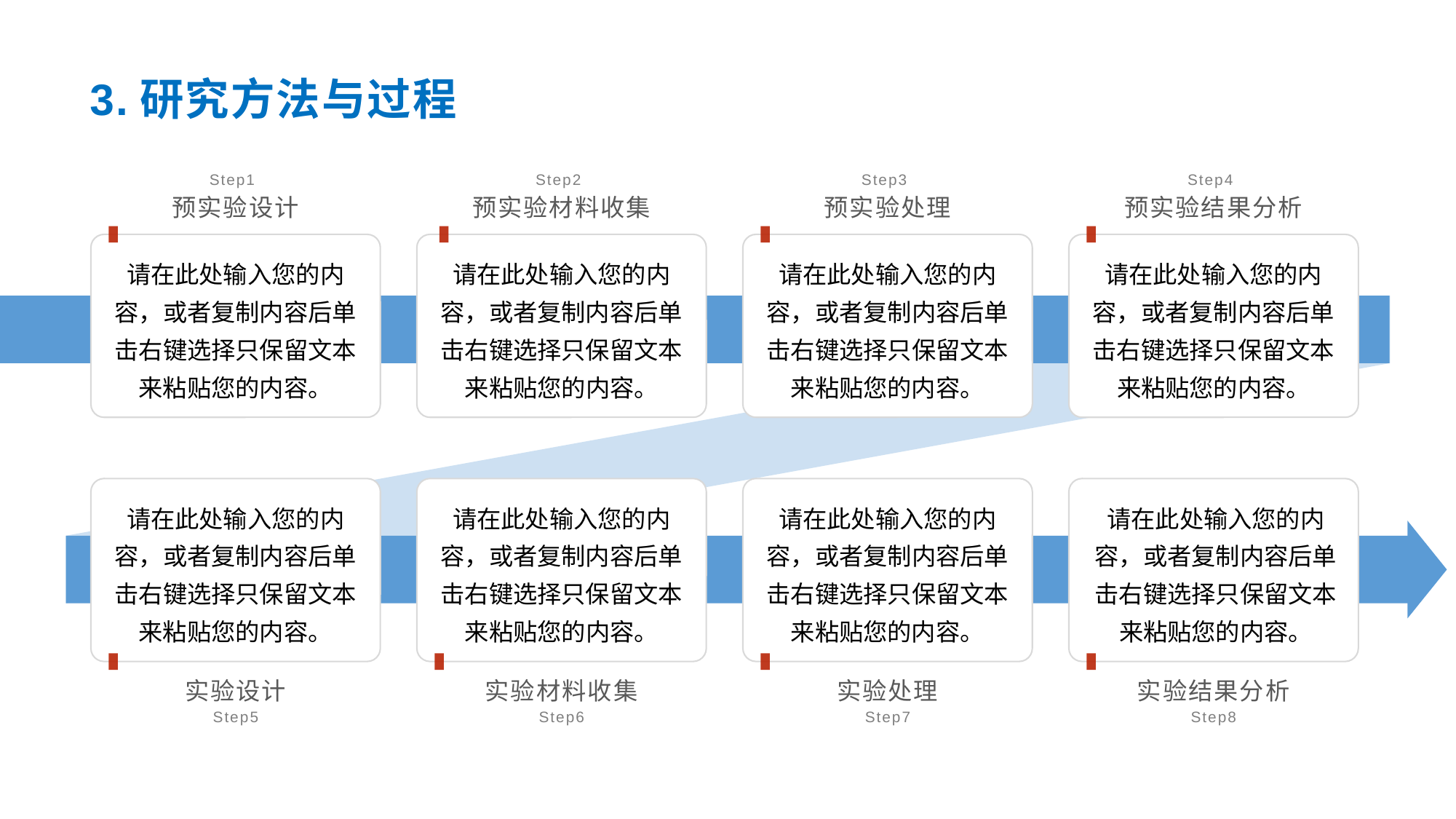

# 3.研究方法与过程
Step1
预实验设计
Step2
预实验材料收集
Step3
预实验处理
Step4
预实验结果分析

请在此处输入您的内容，或者复制内容后单击右键选择只保留文本来粘贴您的内容。
请在此处输入您的内容，或者复制内容后单击右键选择只保留文本来粘贴您的内容。
请在此处输入您的内容，或者复制内容后单击右键选择只保留文本来粘贴您的内容。
请在此处输入您的内容，或者复制内容后单击右键选择只保留文本来粘贴您的内容。

请在此处输入您的内容，或者复制内容后单击右键选择只保留文本来粘贴您的内容。
请在此处输入您的内容，或者复制内容后单击右键选择只保留文本来粘贴您的内容。
请在此处输入您的内容，或者复制内容后单击右键选择只保留文本来粘贴您的内容。
请在此处输入您的内容，或者复制内容后单击右键选择只保留文本来粘贴您的内容。

实验设计
Step5
实验材料收集
Step6
实验处理
Step7
实验结果分析
Step8